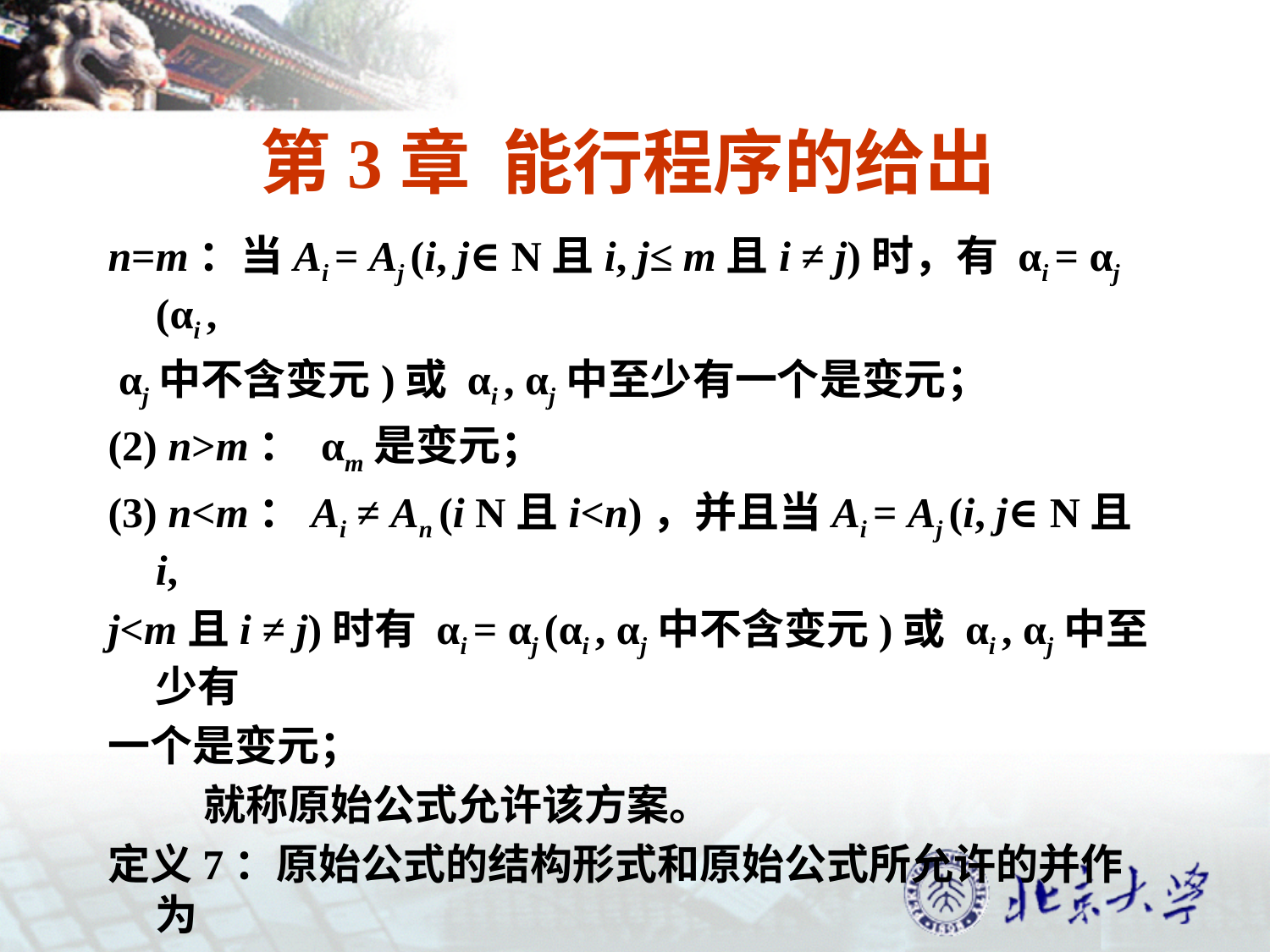

# 第3章  能行程序的给出
n=m：当Ai = Aj (i, j∈ N且i, j≤ m且i ≠ j)时，有 αi = αj (αi ,
 αj中不含变元)或 αi , αj中至少有一个是变元；
(2) n>m： αm是变元；
(3) n<m：Ai ≠ An (i N且i<n)，并且当Ai = Aj (i, j∈ N且i,
j<m且i ≠ j)时有 αi = αj (αi , αj中不含变元)或 αi , αj中至少有
一个是变元；
         就称原始公式允许该方案。
定义7：原始公式的结构形式和原始公式所允许的并作为
方案的公式的结构形式合称为二重关系。
定义8：对原始公式中依据二重关系的制约能唯一地确定